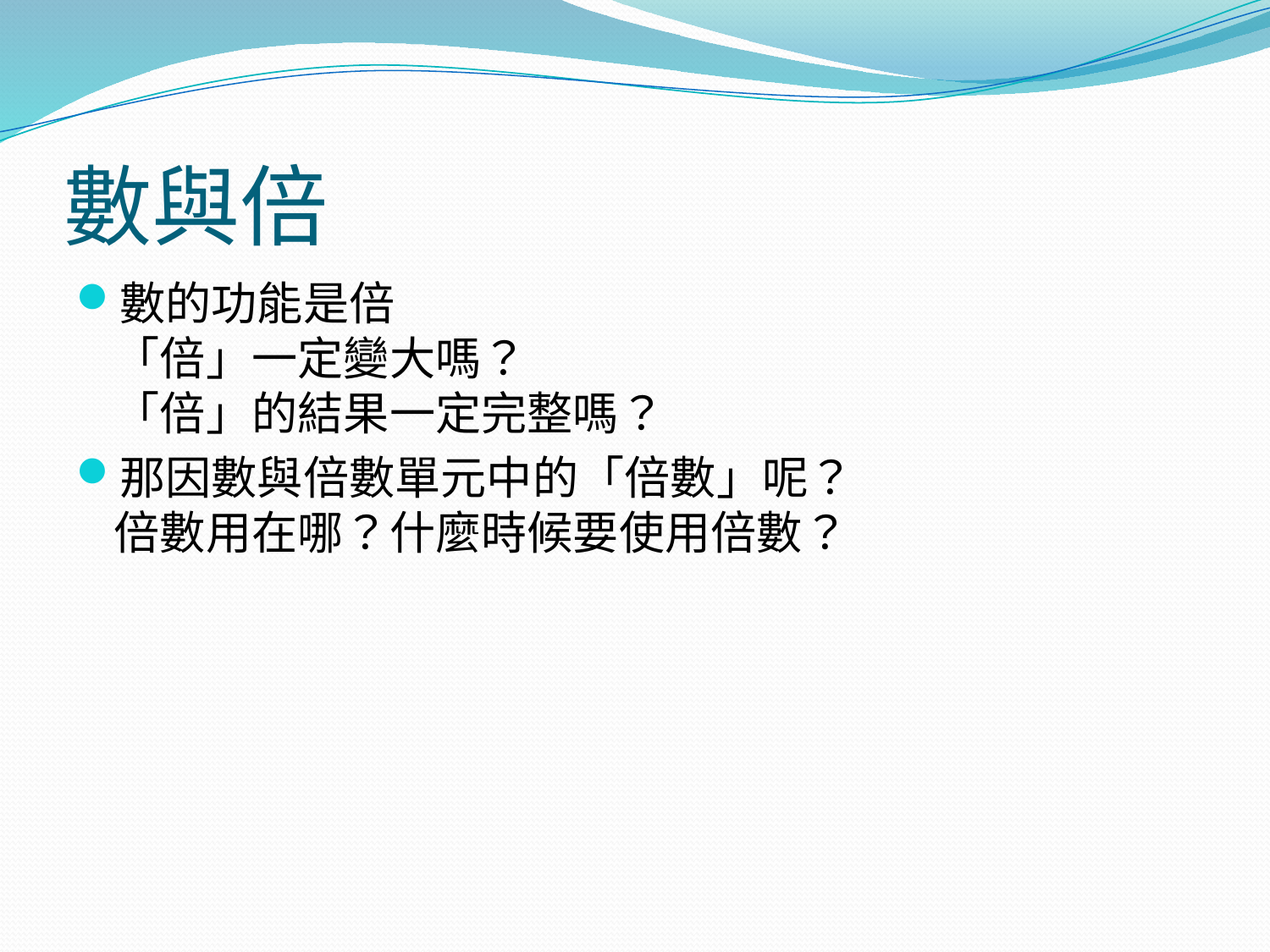

# 數與倍
數的功能是倍
「倍」一定變大嗎？
「倍」的結果一定完整嗎？
那因數與倍數單元中的「倍數」呢？
倍數用在哪？什麼時候要使用倍數？